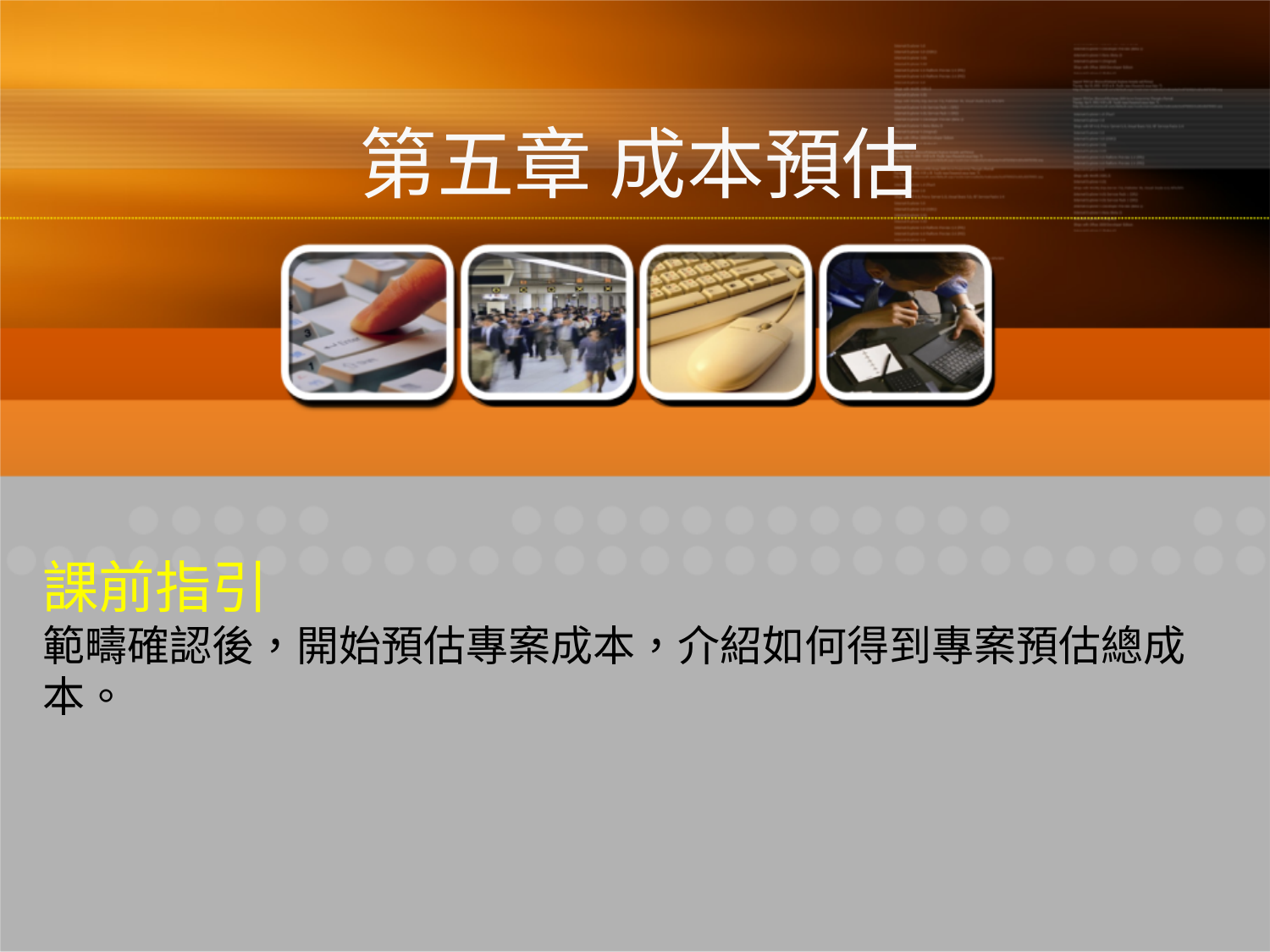

第五章 成本預估
課前指引
範疇確認後，開始預估專案成本，介紹如何得到專案預估總成本。